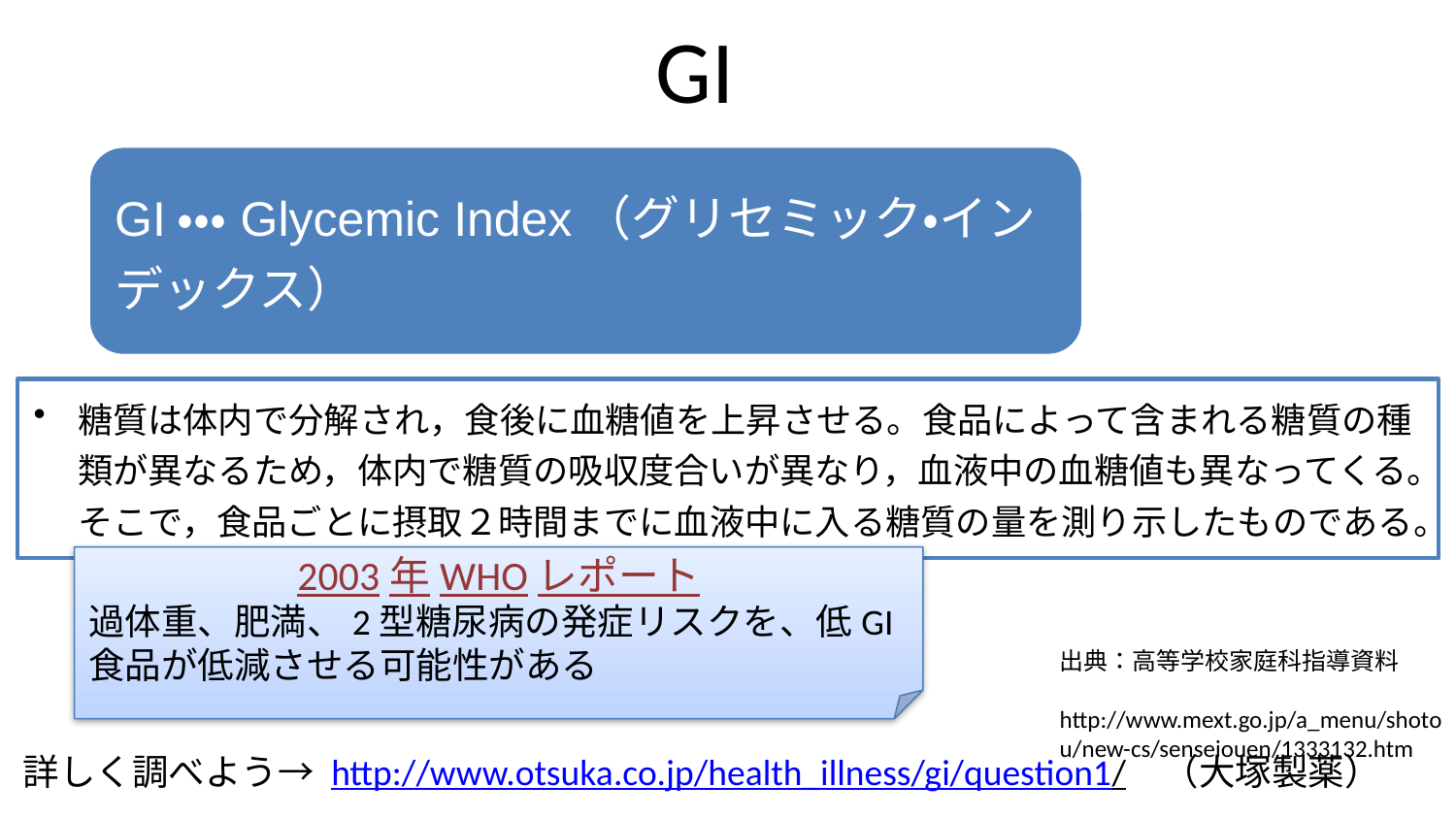

# GI
GI・・・Glycemic Index（グリセミック・インデックス）
糖質は体内で分解され，食後に血糖値を上昇させる。食品によって含まれる糖質の種類が異なるため，体内で糖質の吸収度合いが異なり，血液中の血糖値も異なってくる。そこで，食品ごとに摂取２時間までに血液中に入る糖質の量を測り示したものである。
2003年WHOレポート
過体重、肥満、2型糖尿病の発症リスクを、低GI食品が低減させる可能性がある
出典：高等学校家庭科指導資料　　http://www.mext.go.jp/a_menu/shotou/new-cs/senseiouen/1333132.htm
詳しく調べよう→ http://www.otsuka.co.jp/health_illness/gi/question1/　（大塚製薬）